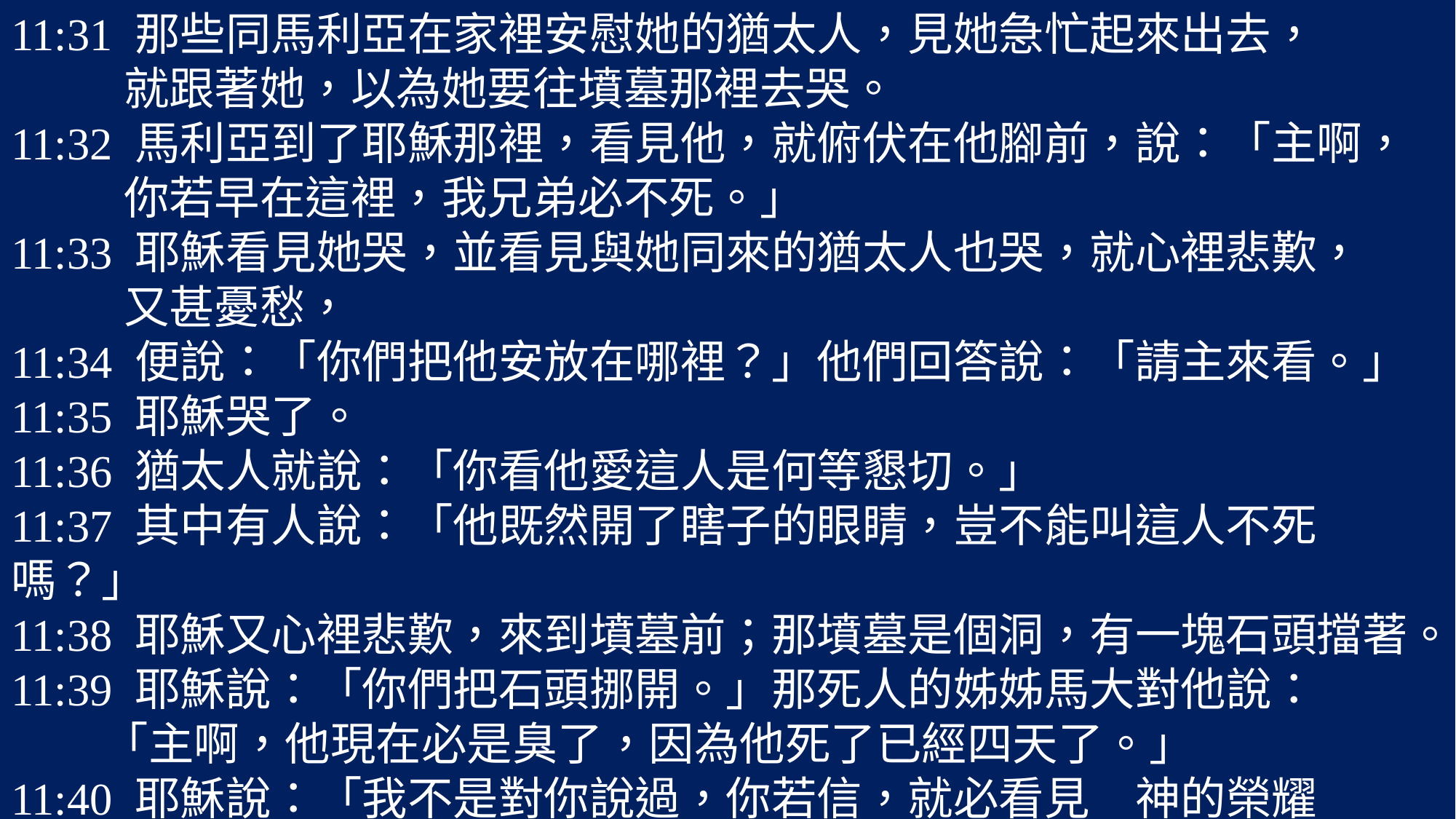

11:31 那些同馬利亞在家裡安慰她的猶太人，見她急忙起來出去，
          就跟著她，以為她要往墳墓那裡去哭。
11:32 馬利亞到了耶穌那裡，看見他，就俯伏在他腳前，說：「主啊，
          你若早在這裡，我兄弟必不死。」
11:33 耶穌看見她哭，並看見與她同來的猶太人也哭，就心裡悲歎，
          又甚憂愁，
11:34 便說：「你們把他安放在哪裡？」他們回答說：「請主來看。」
11:35 耶穌哭了。
11:36 猶太人就說：「你看他愛這人是何等懇切。」
11:37 其中有人說：「他既然開了瞎子的眼睛，豈不能叫這人不死嗎？」
11:38 耶穌又心裡悲歎，來到墳墓前；那墳墓是個洞，有一塊石頭擋著。
11:39 耶穌說：「你們把石頭挪開。」那死人的姊姊馬大對他說：
        「主啊，他現在必是臭了，因為他死了已經四天了。」
11:40 耶穌說：「我不是對你說過，你若信，就必看見　神的榮耀嗎？」